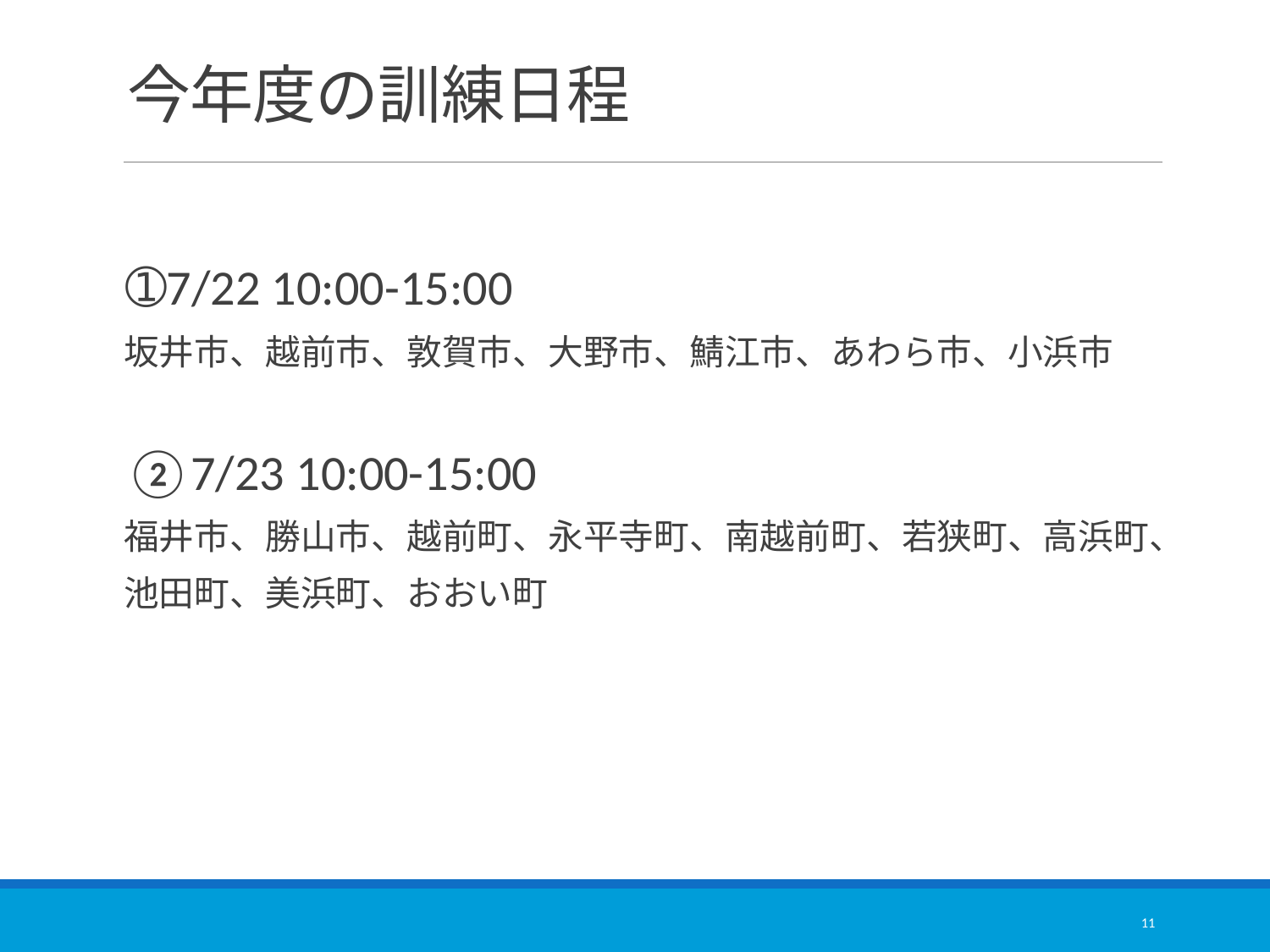

# 今年度の訓練日程
➀7/22 10:00-15:00
坂井市、越前市、敦賀市、大野市、鯖江市、あわら市、小浜市

②7/23 10:00-15:00
福井市、勝山市、越前町、永平寺町、南越前町、若狭町、高浜町、
池田町、美浜町、おおい町

11